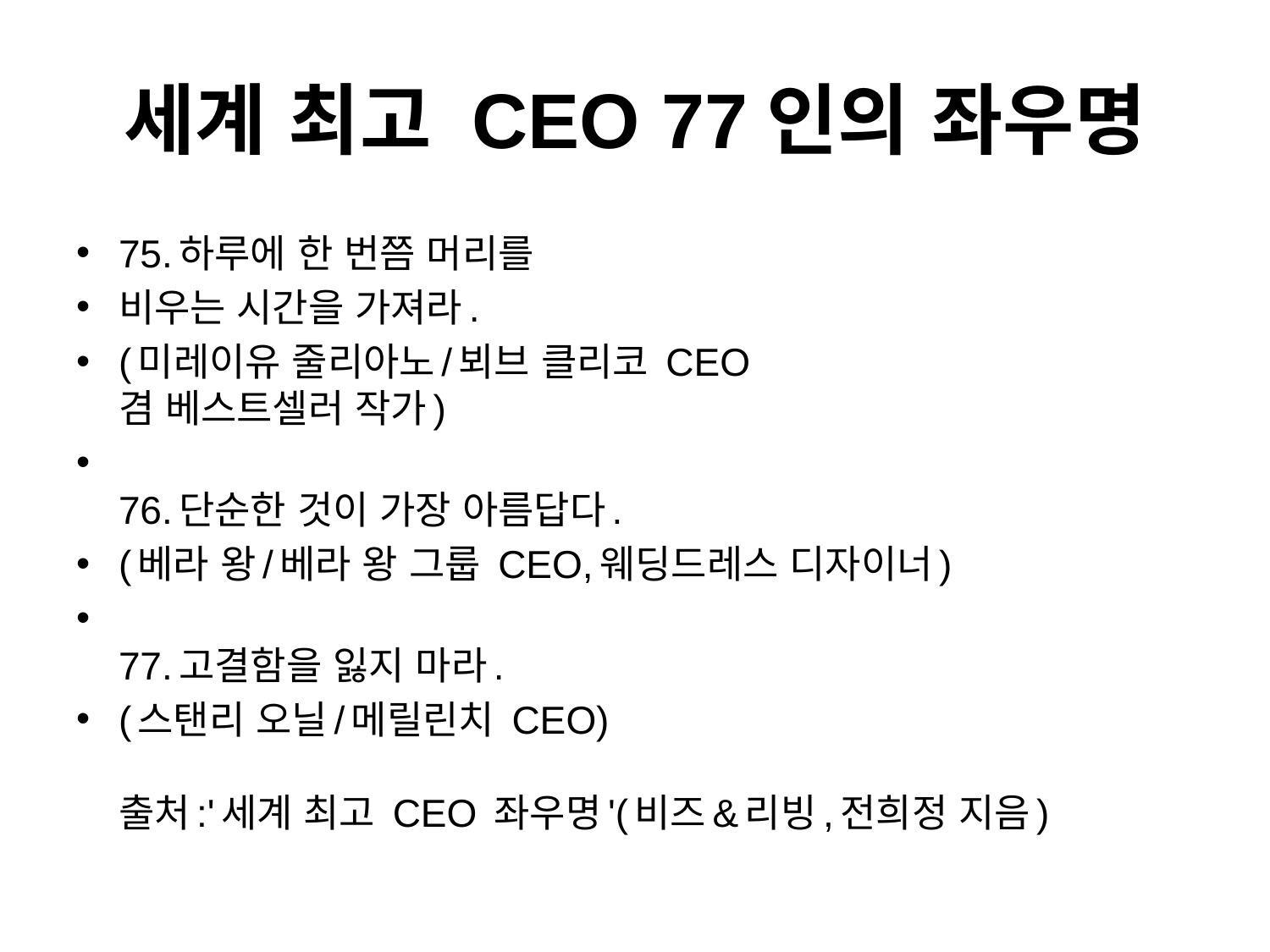

# 세계 최고 CEO 77인의 좌우명
75.하루에 한 번쯤 머리를
비우는 시간을 가져라.
(미레이유 줄리아노/뵈브 클리코 CEO
겸 베스트셀러 작가)
76.단순한 것이 가장 아름답다.
(베라 왕/베라 왕 그룹 CEO,웨딩드레스 디자이너)
77.고결함을 잃지 마라.
(스탠리 오닐/메릴린치 CEO)
출처:'세계 최고 CEO 좌우명'(비즈&리빙,전희정 지음)